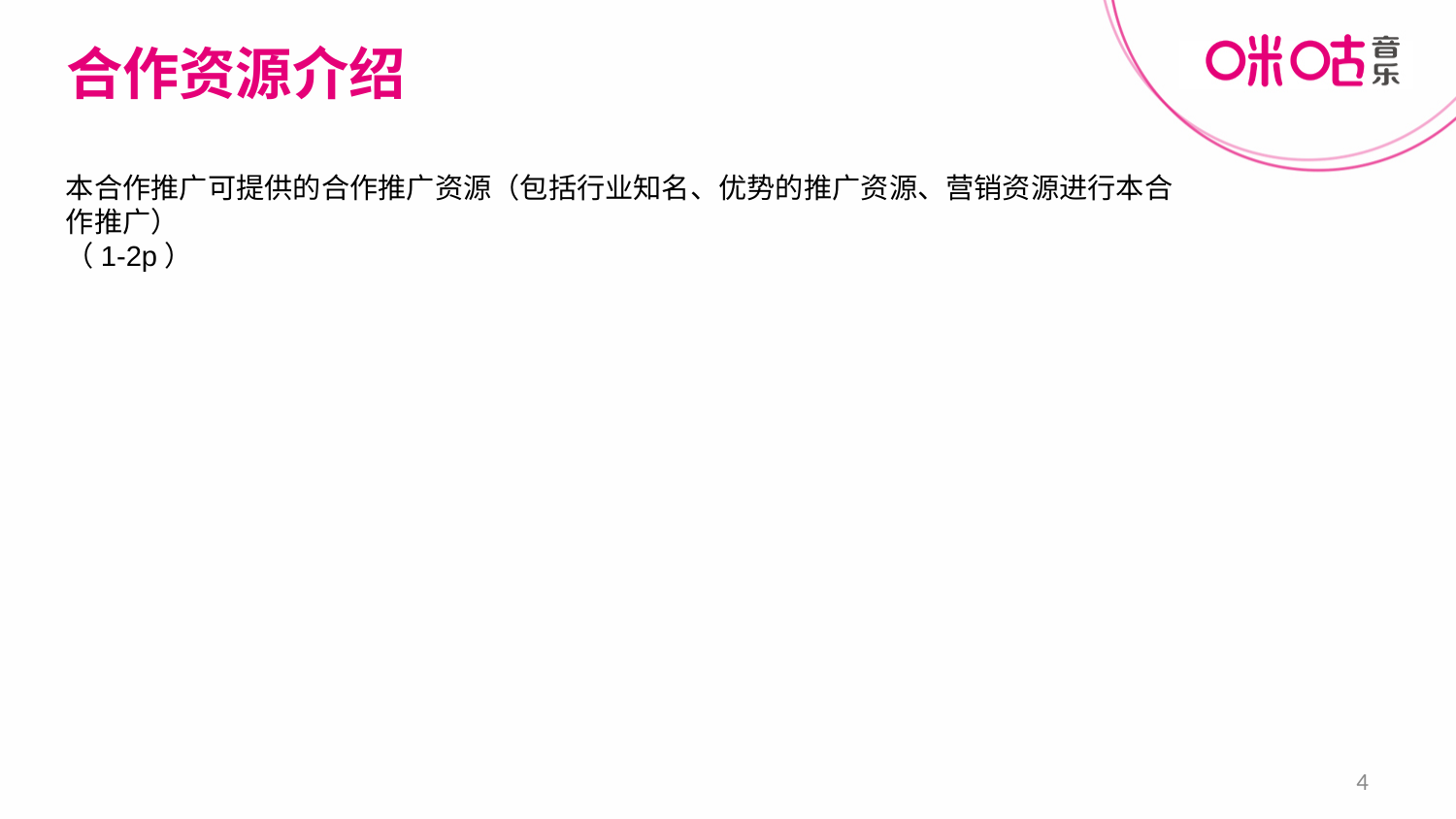

合作资源介绍
本合作推广可提供的合作推广资源（包括行业知名、优势的推广资源、营销资源进行本合作推广）
（1-2p）
4